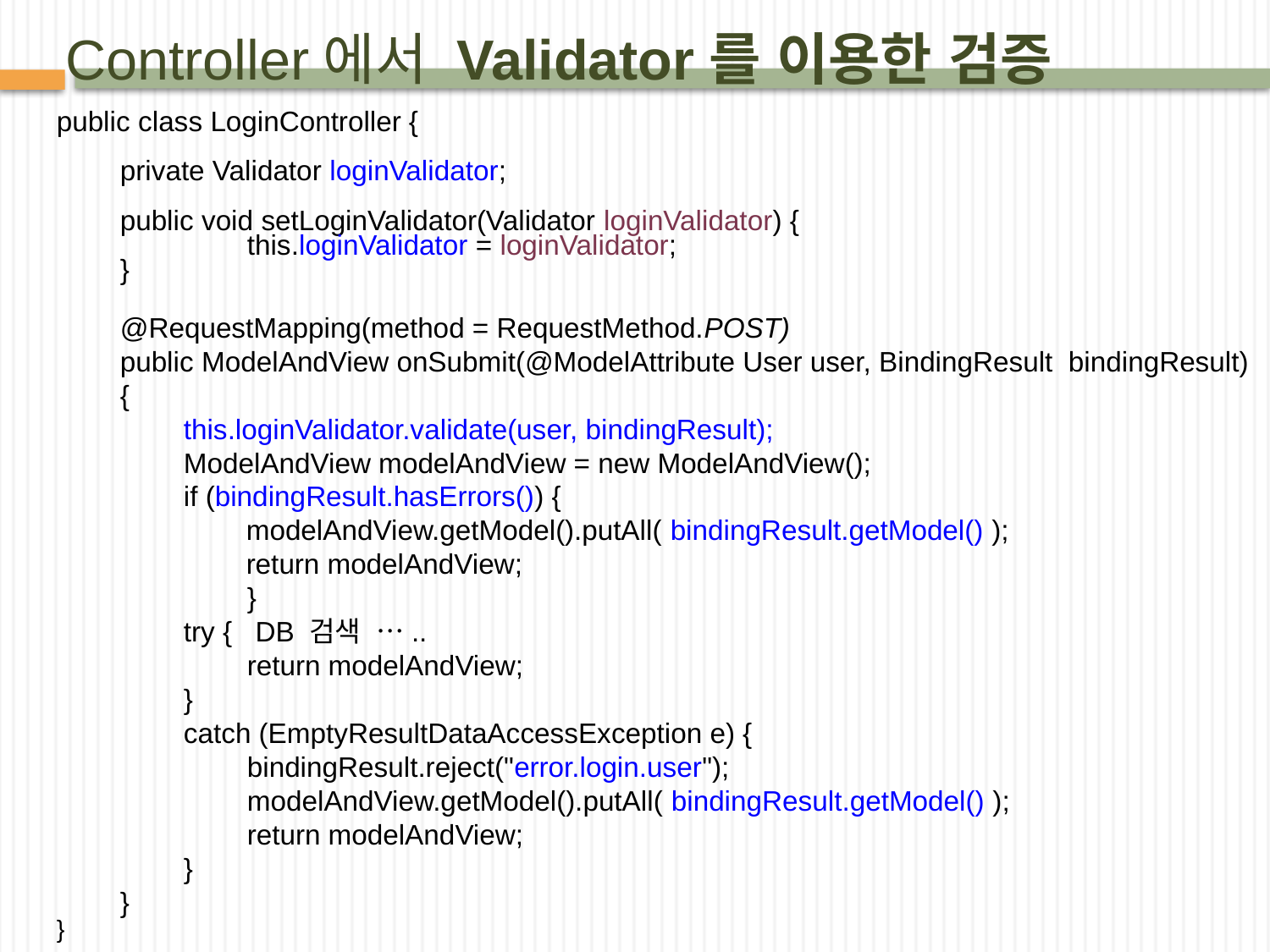

# Controller에서 Validator를 이용한 검증
public class LoginController {

private Validator loginValidator;

public void setLoginValidator(Validator loginValidator) {
	this.loginValidator = loginValidator;
}

@RequestMapping(method = RequestMethod.POST)
public ModelAndView onSubmit(@ModelAttribute User user, BindingResult  bindingResult) {
this.loginValidator.validate(user, bindingResult);
ModelAndView modelAndView = new ModelAndView();
if (bindingResult.hasErrors()) {
        modelAndView.getModel().putAll( bindingResult.getModel() );
        return modelAndView;
	}
try {   DB 검색  …..
return modelAndView;
}
catch (EmptyResultDataAccessException e) {
bindingResult.reject("error.login.user");
modelAndView.getModel().putAll( bindingResult.getModel() );
return modelAndView;
}
}
}